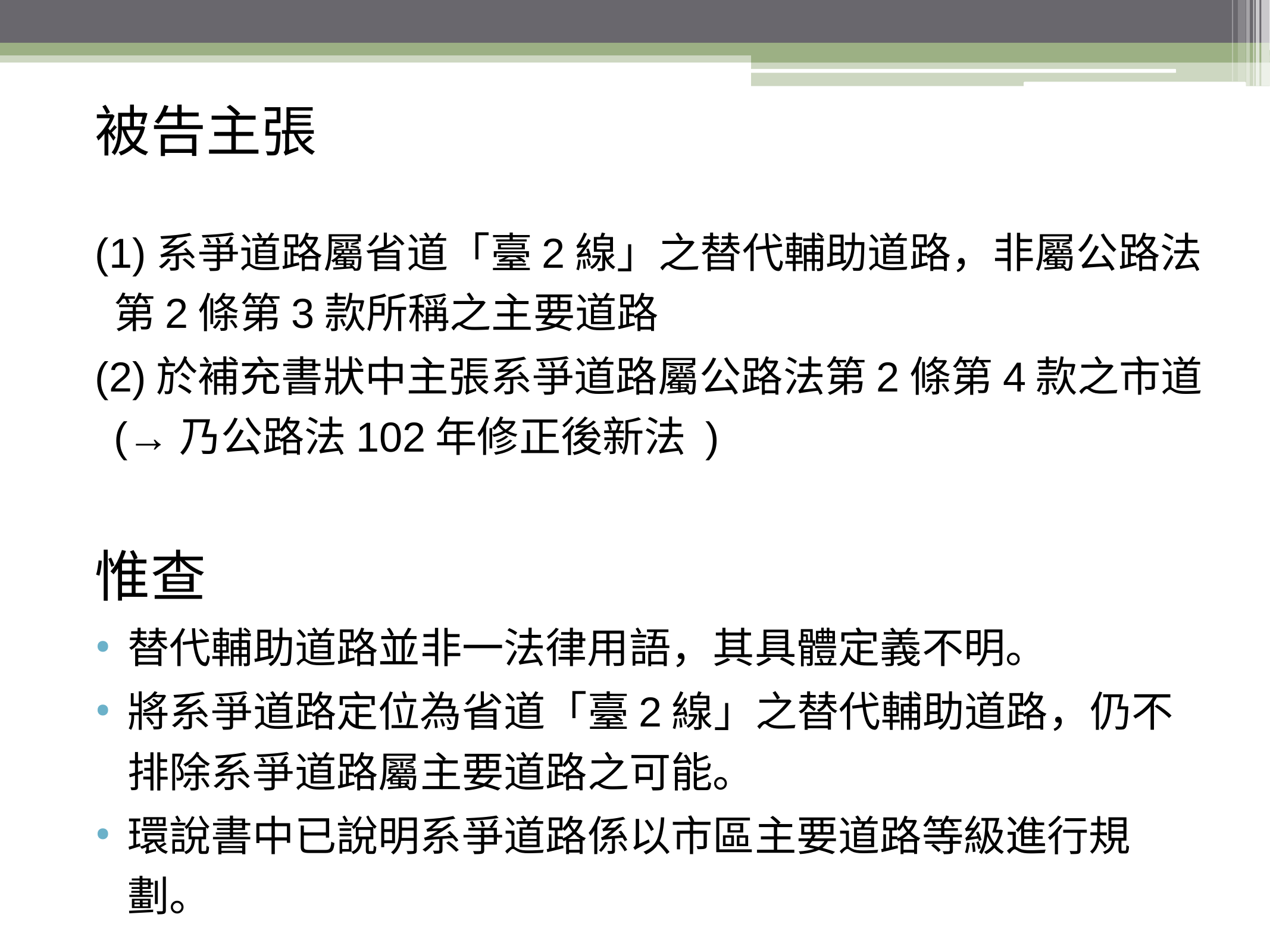

#
被告主張
(1)系爭道路屬省道「臺2線」之替代輔助道路，非屬公路法第2條第3款所稱之主要道路
(2)於補充書狀中主張系爭道路屬公路法第2條第4款之市道(→乃公路法102年修正後新法 )

惟查
替代輔助道路並非一法律用語，其具體定義不明。
將系爭道路定位為省道「臺2線」之替代輔助道路，仍不排除系爭道路屬主要道路之可能。
環說書中已說明系爭道路係以市區主要道路等級進行規劃。